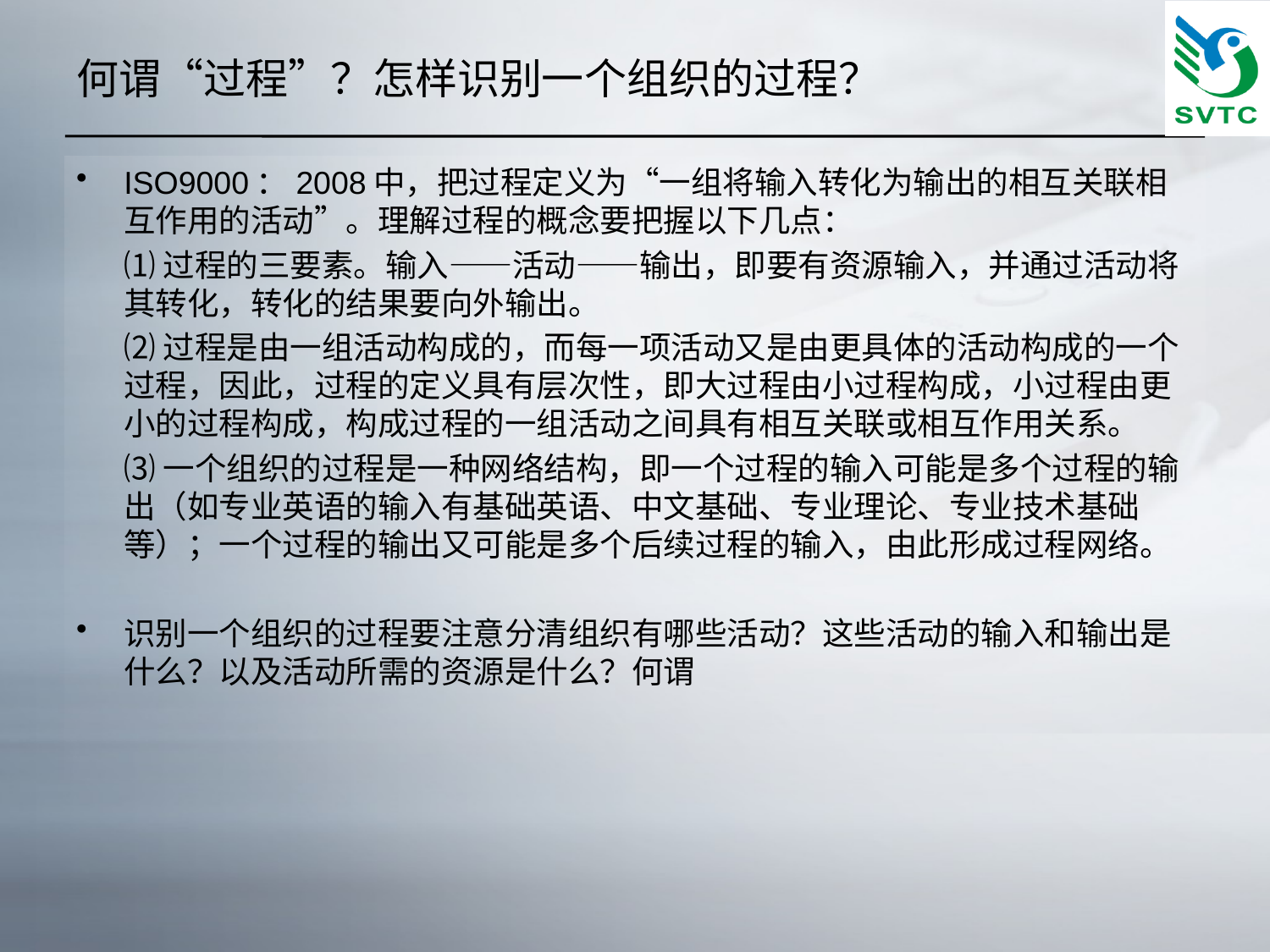

# 何谓“过程”？怎样识别一个组织的过程？
ISO9000：2008中，把过程定义为“一组将输入转化为输出的相互关联相互作用的活动”。理解过程的概念要把握以下几点：
	⑴过程的三要素。输入——活动——输出，即要有资源输入，并通过活动将其转化，转化的结果要向外输出。
	⑵过程是由一组活动构成的，而每一项活动又是由更具体的活动构成的一个过程，因此，过程的定义具有层次性，即大过程由小过程构成，小过程由更小的过程构成，构成过程的一组活动之间具有相互关联或相互作用关系。
	⑶一个组织的过程是一种网络结构，即一个过程的输入可能是多个过程的输出（如专业英语的输入有基础英语、中文基础、专业理论、专业技术基础等）；一个过程的输出又可能是多个后续过程的输入，由此形成过程网络。

识别一个组织的过程要注意分清组织有哪些活动？这些活动的输入和输出是什么？以及活动所需的资源是什么？何谓